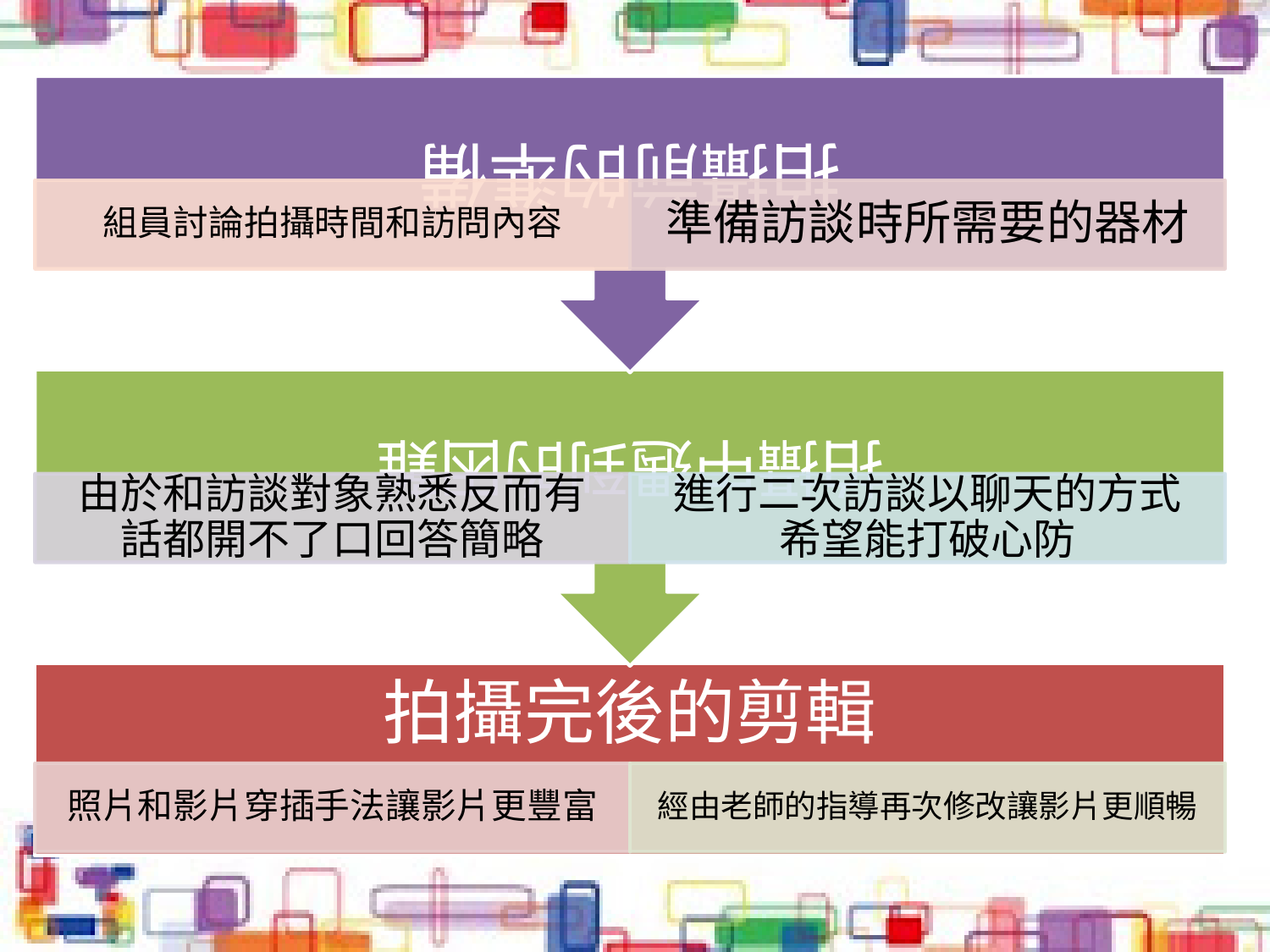

拍攝完後的剪輯
照片和影片穿插手法讓影片更豐富
經由老師的指導再次修改讓影片更順暢
拍攝中遇到的困難
由於和訪談對象熟悉反而有話都開不了口回答簡略
進行二次訪談以聊天的方式希望能打破心防
拍攝前的準備
組員討論拍攝時間和訪問內容
準備訪談時所需要的器材